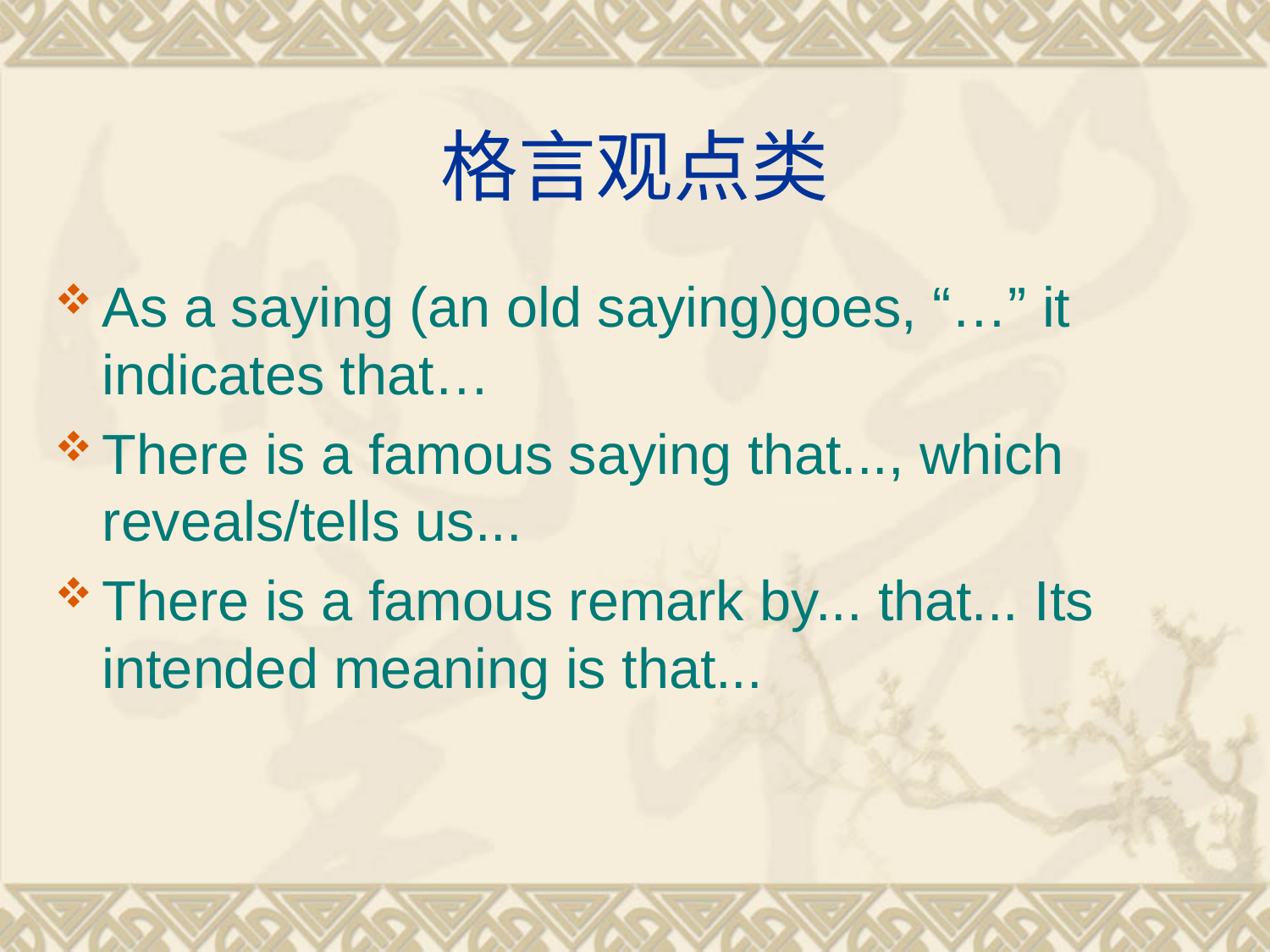

# 格言观点类
As a saying (an old saying)goes, “…” it indicates that…
There is a famous saying that..., which reveals/tells us...
There is a famous remark by... that... Its intended meaning is that...